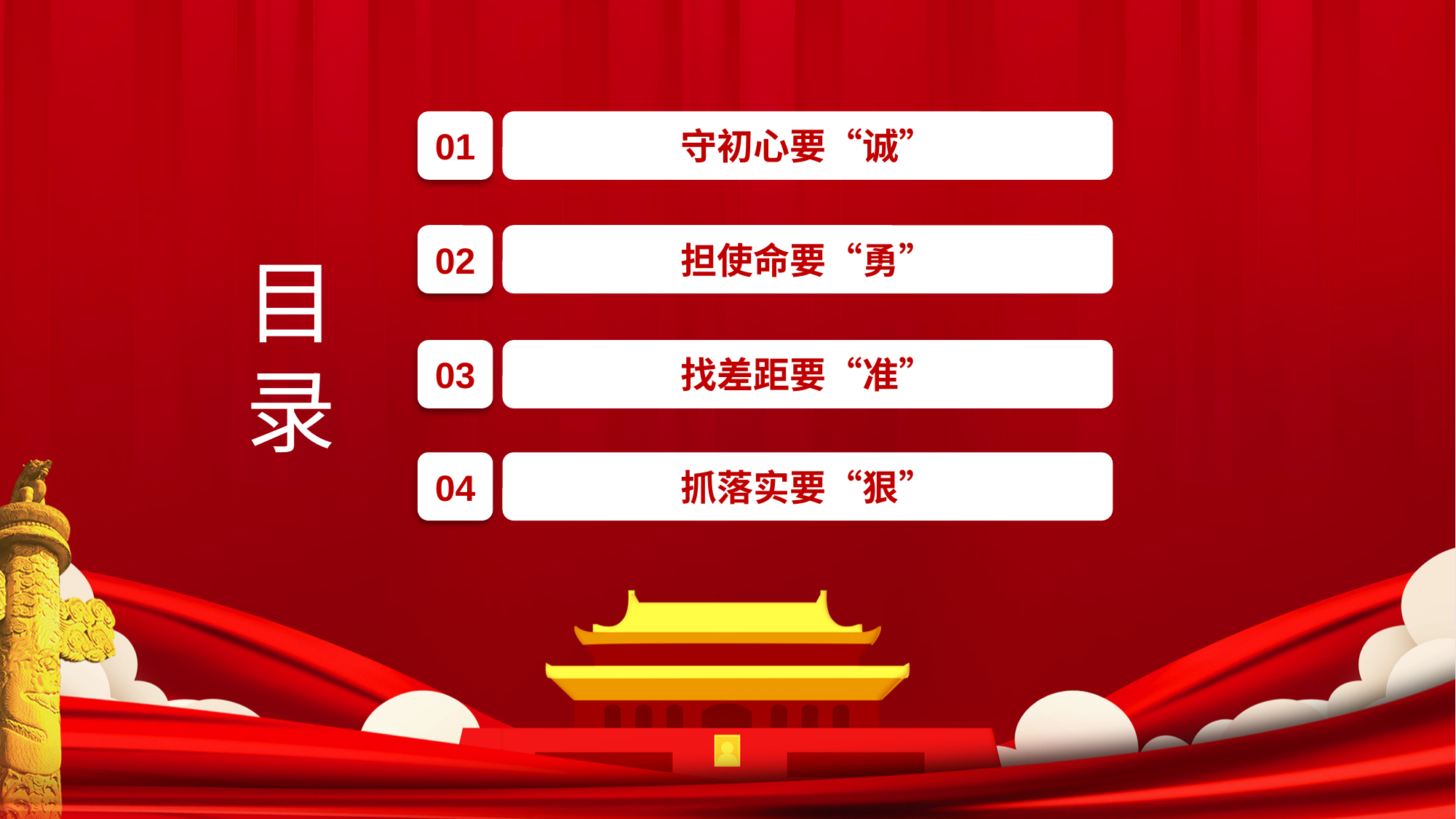

01
守初心要“诚”
02
担使命要“勇”
目
录
03
找差距要“准”
04
抓落实要“狠”